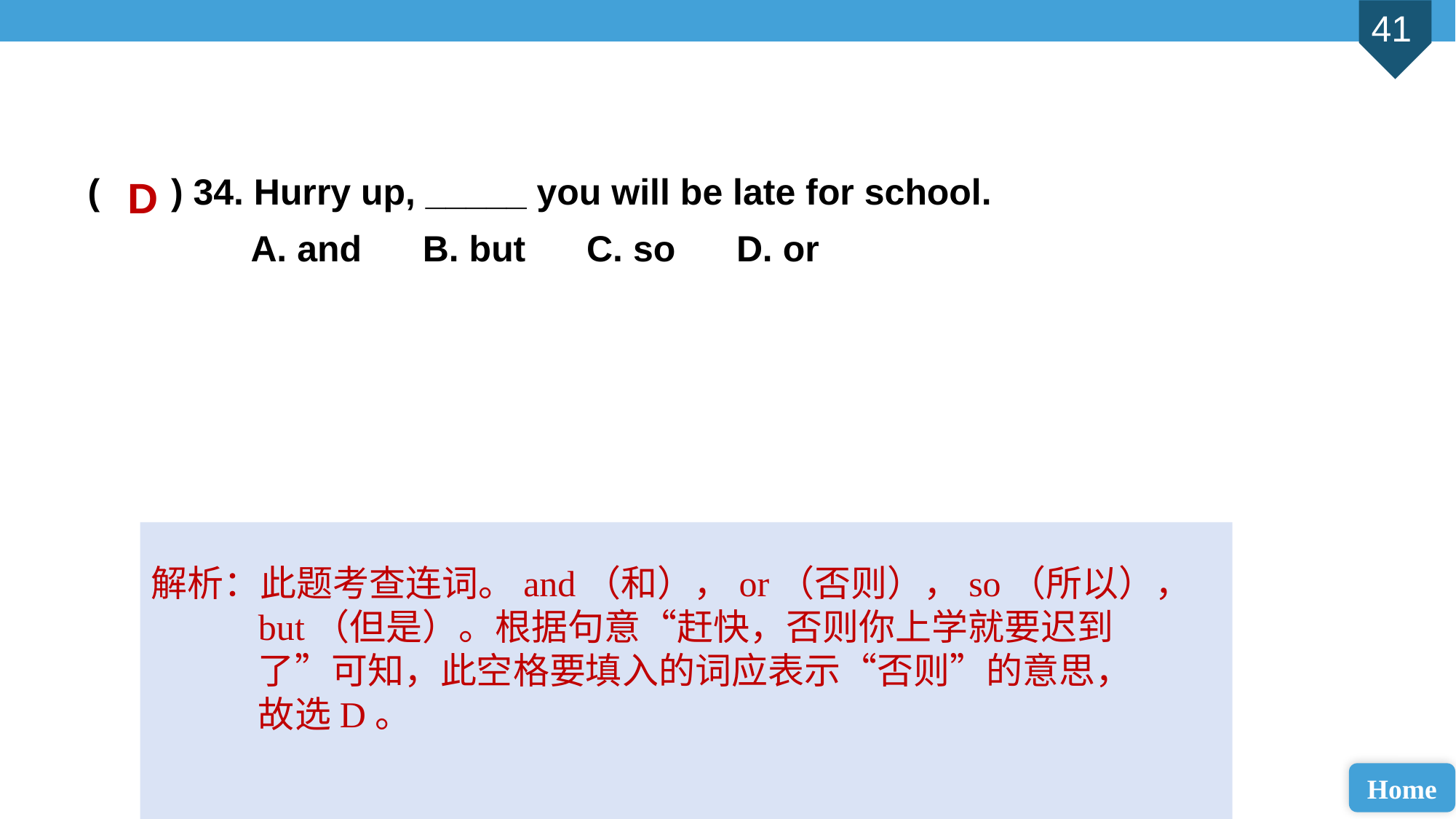

(       ) 34. Hurry up, _____ you will be late for school.
                A. and      B. but      C. so      D. or
D

解析：此题考查连词。and（和），or（否则），so（所以），but（但是）。根据句意“赶快，否则你上学就要迟到了”可知，此空格要填入的词应表示“否则”的意思，故选D。